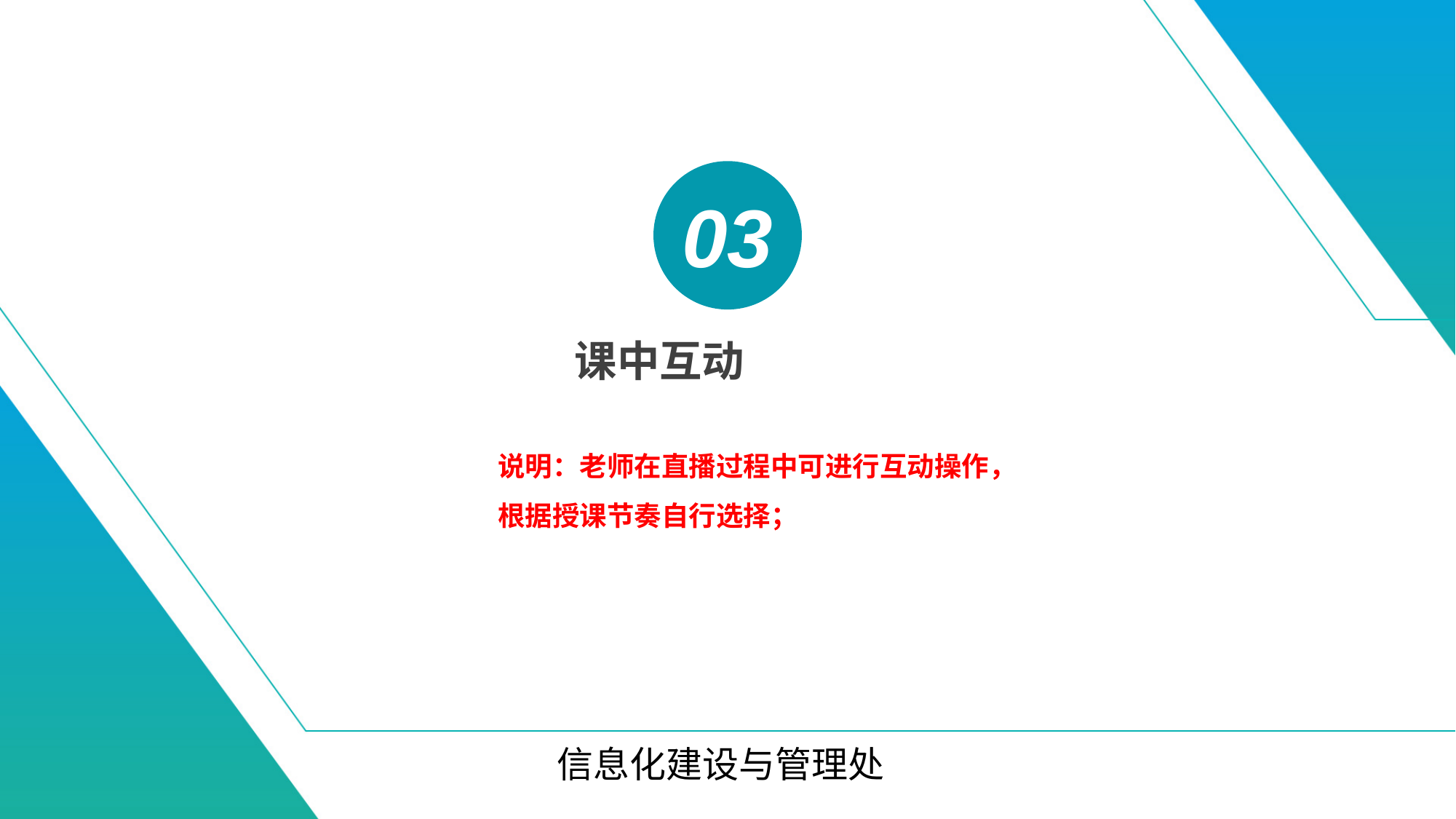

03
课中互动
说明：老师在直播过程中可进行互动操作，根据授课节奏自行选择；
信息化建设与管理处